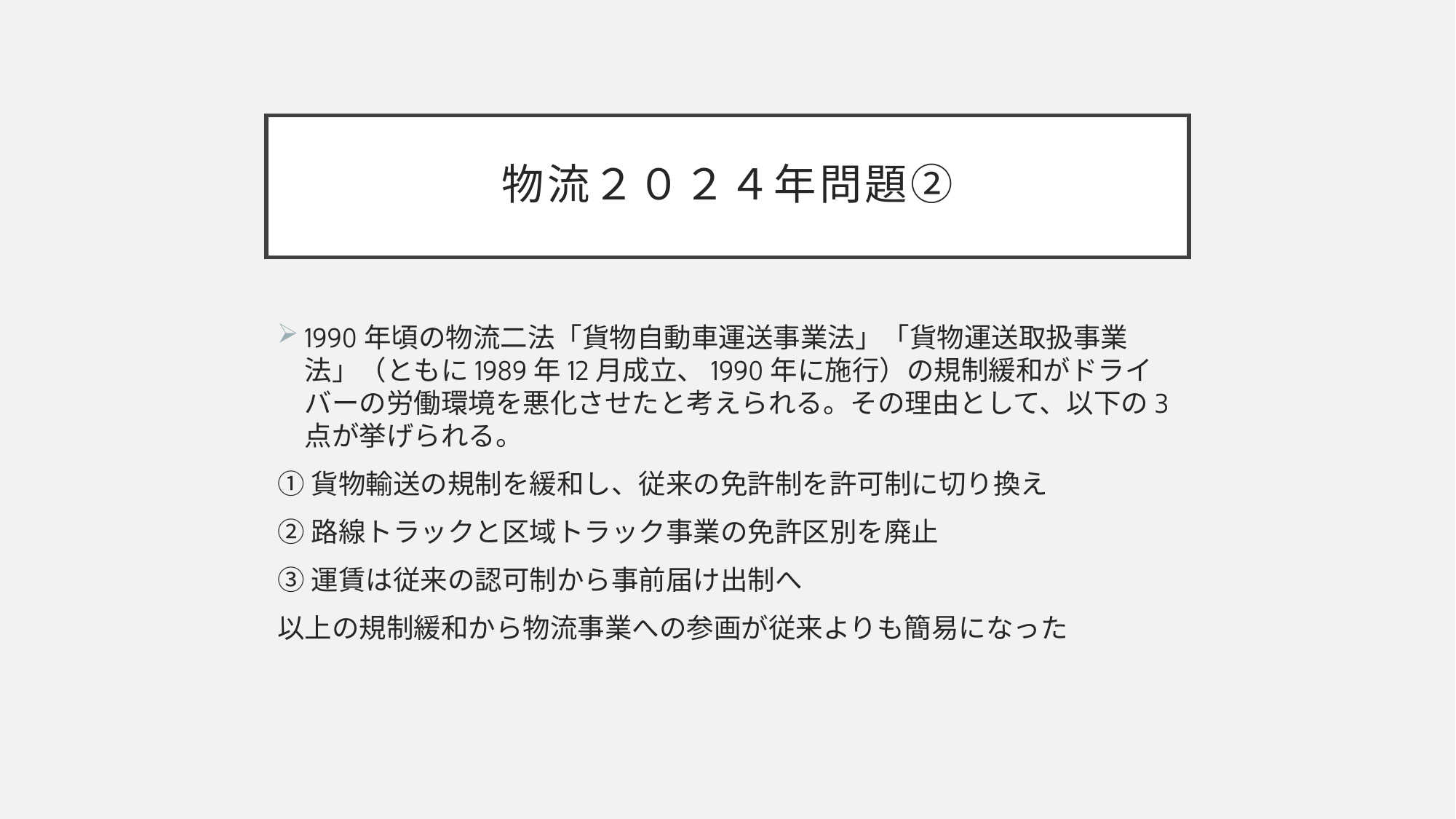

# 物流２０２４年問題②
1990年頃の物流二法「貨物自動車運送事業法」「貨物運送取扱事業法」（ともに1989年12月成立、1990年に施行）の規制緩和がドライバーの労働環境を悪化させたと考えられる。その理由として、以下の3点が挙げられる。
①貨物輸送の規制を緩和し、従来の免許制を許可制に切り換え
②路線トラックと区域トラック事業の免許区別を廃止
③運賃は従来の認可制から事前届け出制へ
以上の規制緩和から物流事業への参画が従来よりも簡易になった